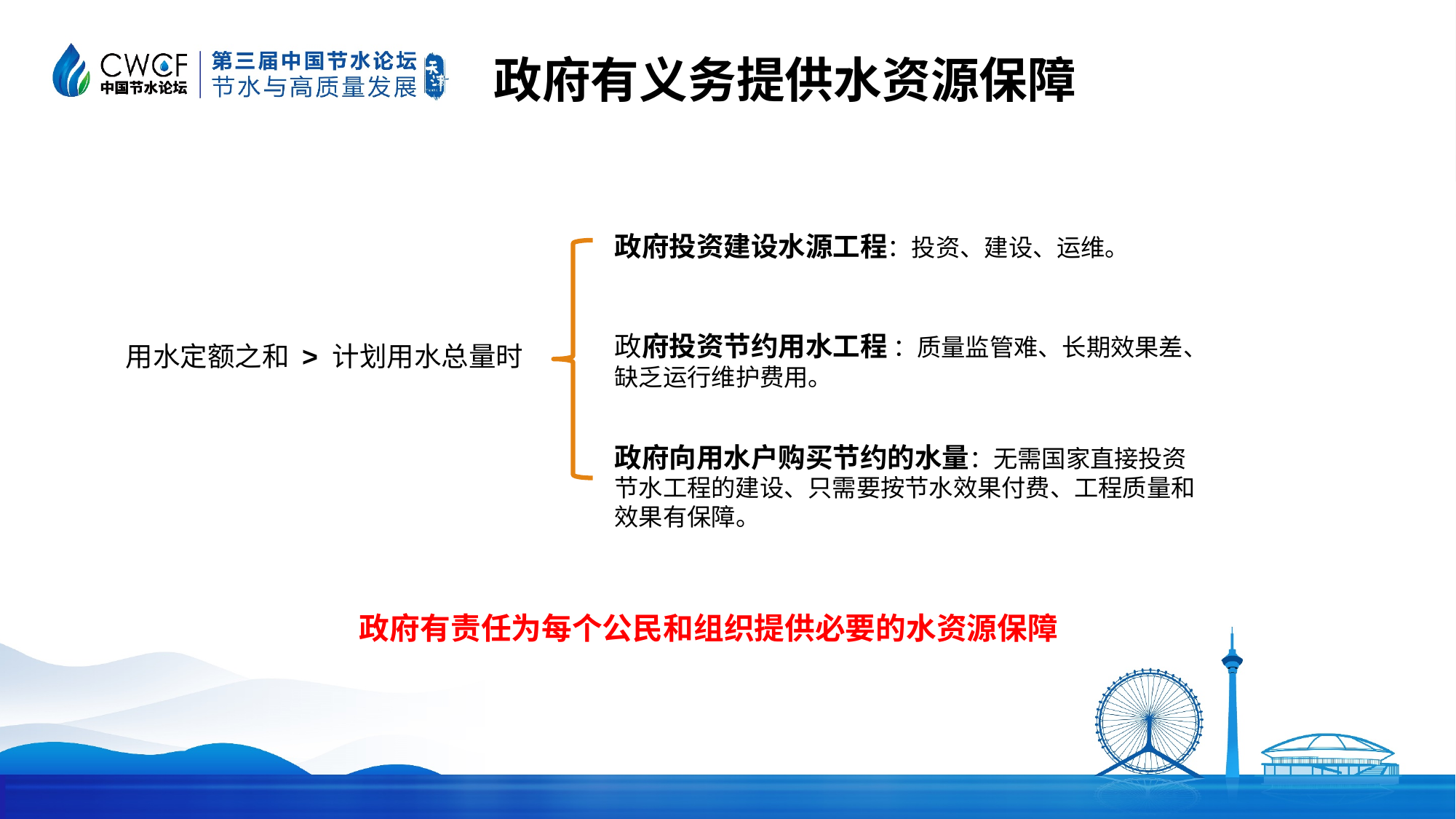

政府有义务提供水资源保障
政府投资建设水源工程：投资、建设、运维。

政府投资节约用水工程 ：质量监管难、长期效果差、缺乏运行维护费用。
用水定额之和 > 计划用水总量时
政府向用水户购买节约的水量：无需国家直接投资节水工程的建设、只需要按节水效果付费、工程质量和效果有保障。
政府有责任为每个公民和组织提供必要的水资源保障